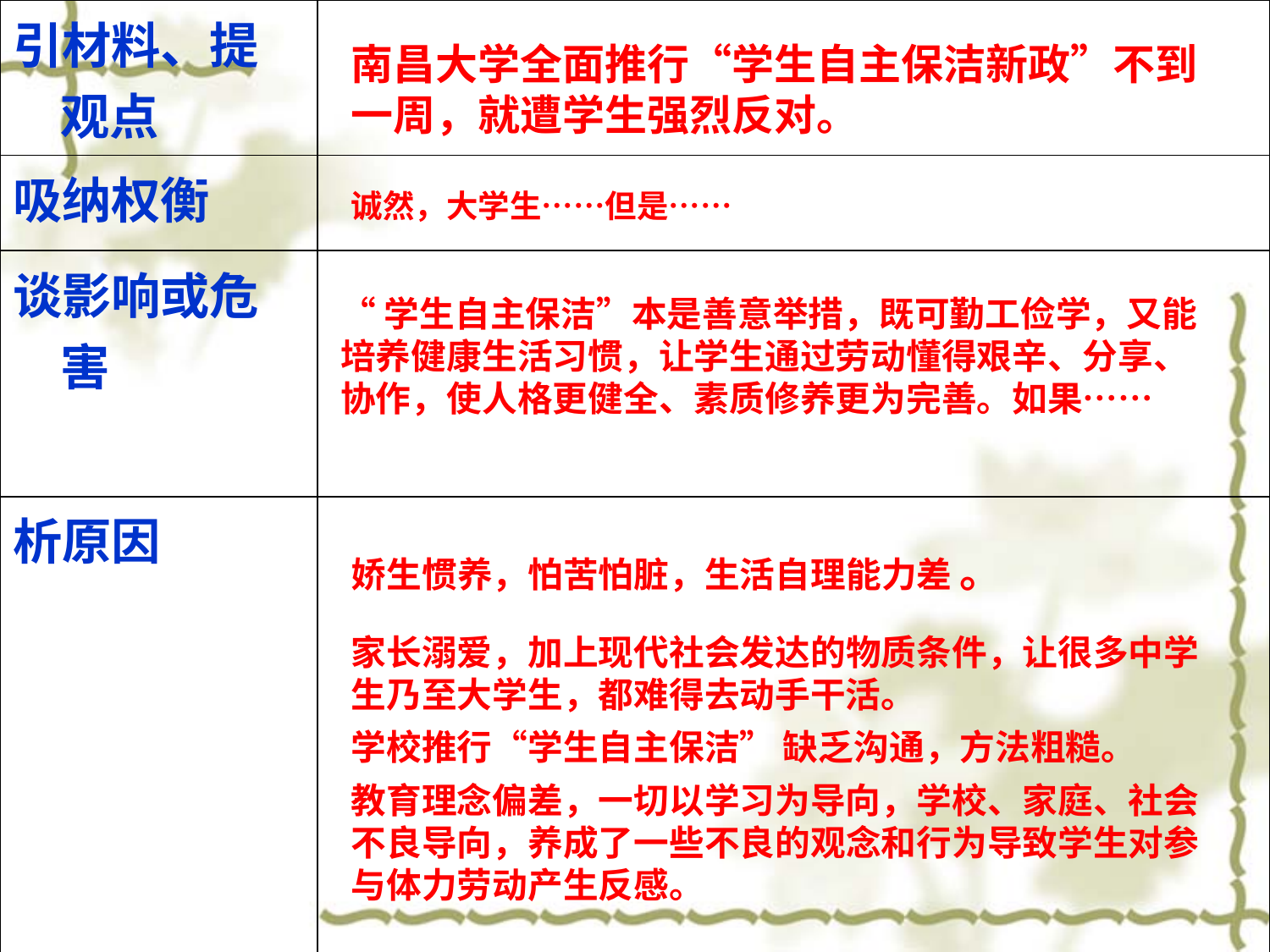

| 引材料、提观点 |  |
| --- | --- |
| 吸纳权衡 |  |
| 谈影响或危害 |  |
| 析原因 |  |
南昌大学全面推行“学生自主保洁新政”不到一周，就遭学生强烈反对。

诚然，大学生……但是……
“学生自主保洁”本是善意举措，既可勤工俭学，又能培养健康生活习惯，让学生通过劳动懂得艰辛、分享、协作，使人格更健全、素质修养更为完善。如果……
娇生惯养，怕苦怕脏，生活自理能力差 。
家长溺爱，加上现代社会发达的物质条件，让很多中学生乃至大学生，都难得去动手干活。
学校推行“学生自主保洁” 缺乏沟通，方法粗糙。
教育理念偏差，一切以学习为导向，学校、家庭、社会不良导向，养成了一些不良的观念和行为导致学生对参与体力劳动产生反感。